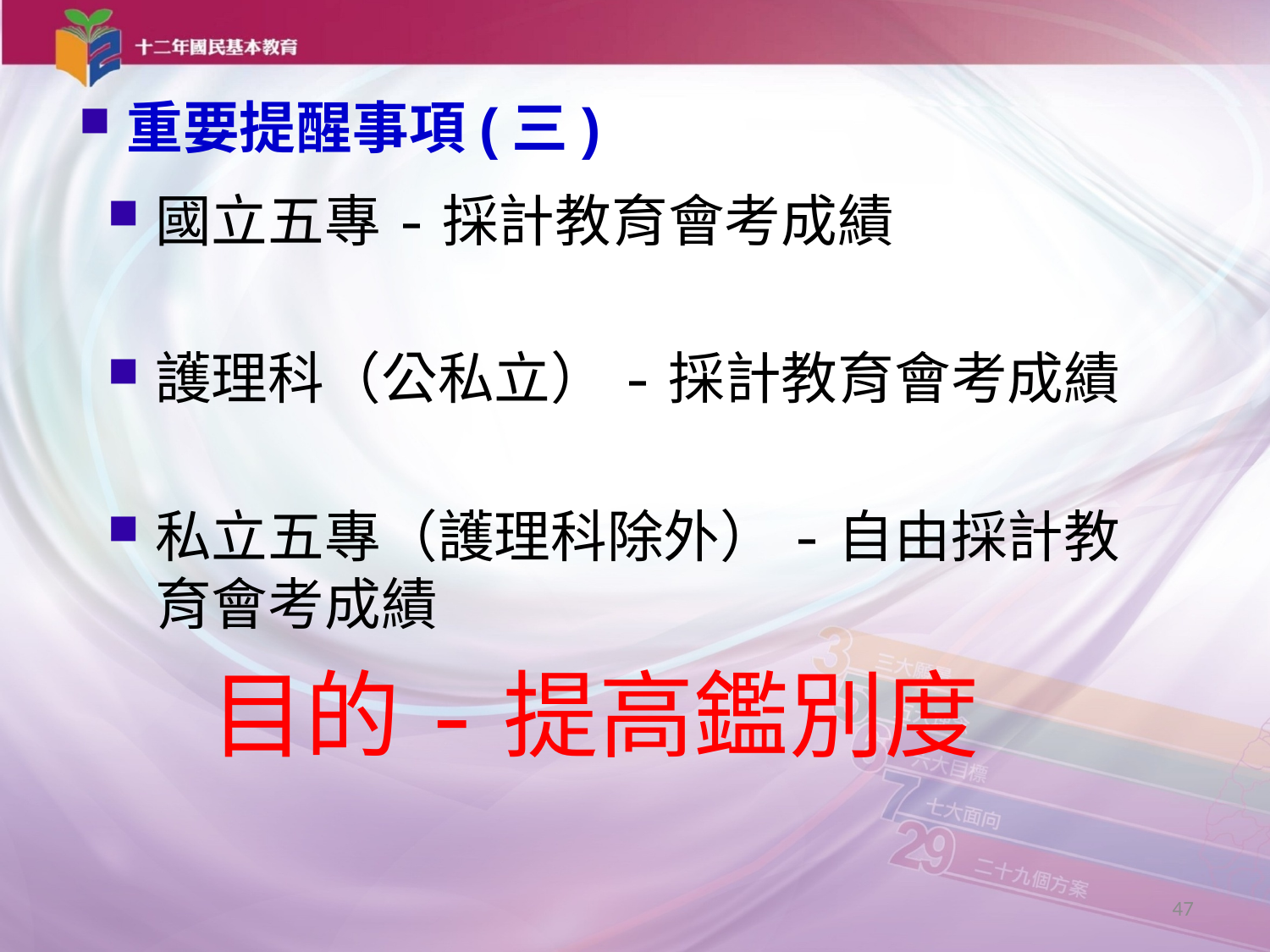

重要提醒事項(三)

國立五專-採計教育會考成績

護理科（公私立）-採計教育會考成績

私立五專（護理科除外）-自由採計教育會考成績
       目的-提高鑑別度
47